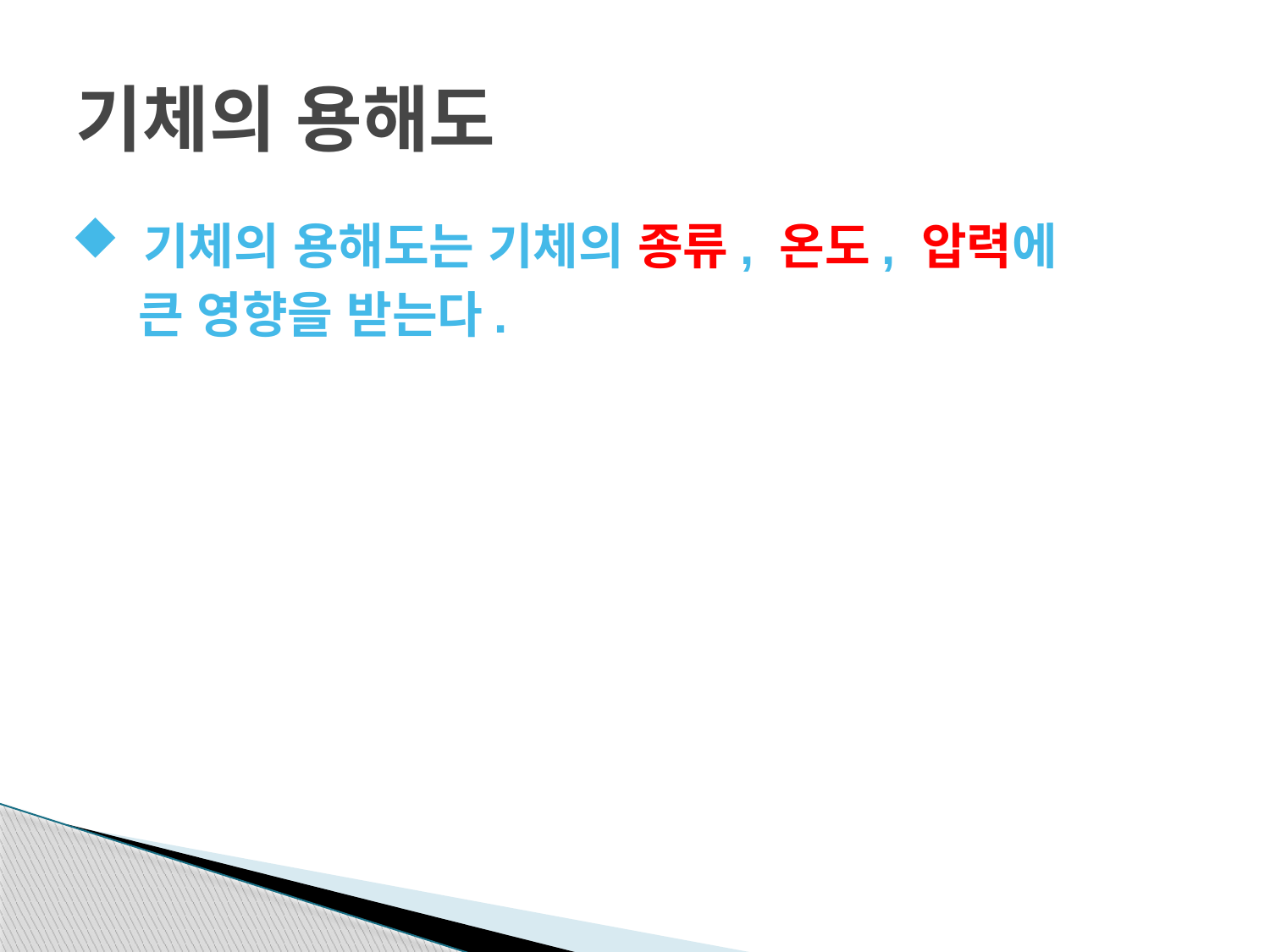

# 기체의 용해도
 기체의 용해도는 기체의 종류, 온도, 압력에
    큰 영향을 받는다.